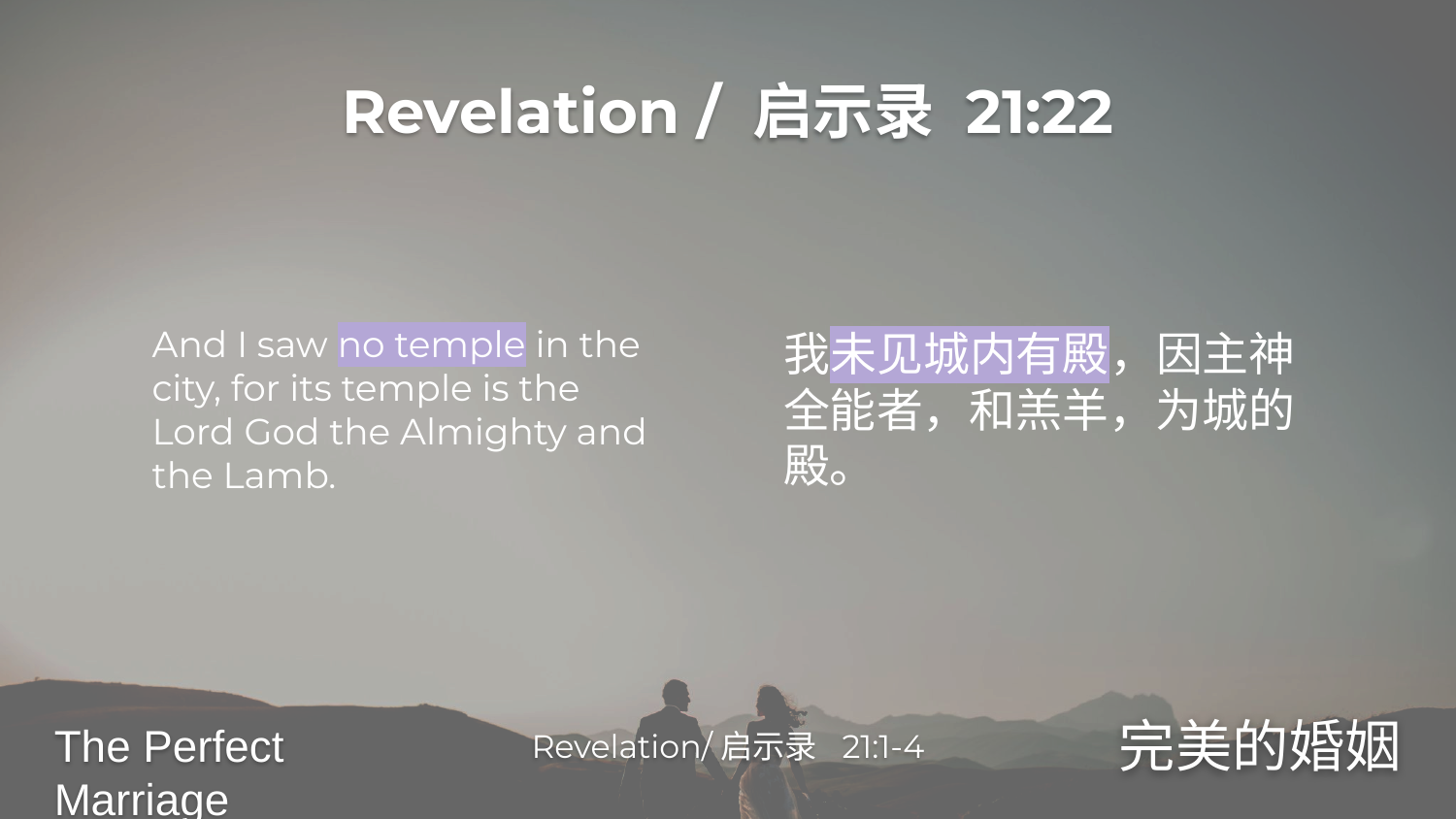

Revelation / 启示录 21:22
And I saw no temple in the city, for its temple is the Lord God the Almighty and the Lamb.
我未见城内有殿，因主神全能者，和羔羊，为城的殿。